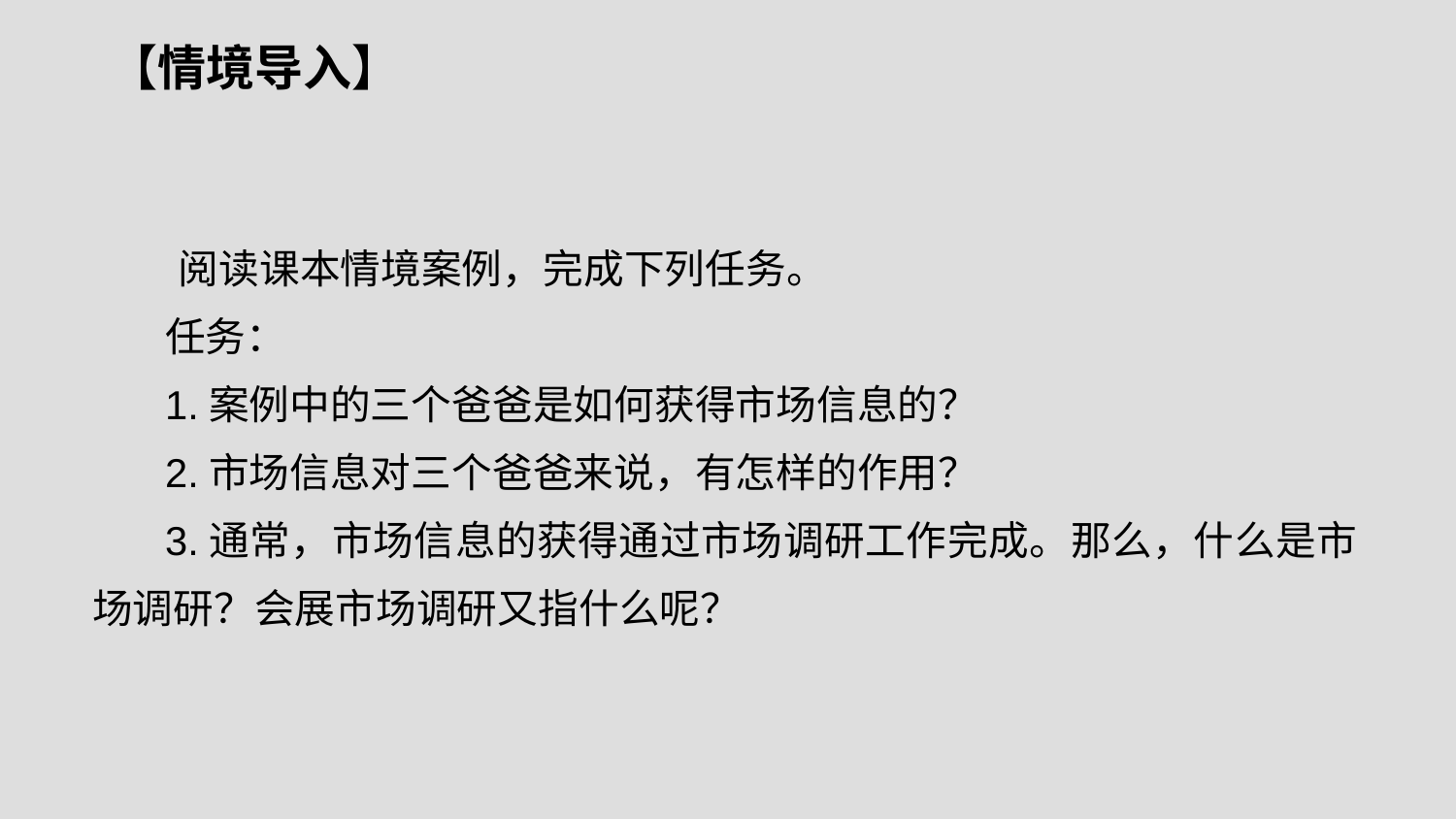

# 【情境导入】
阅读课本情境案例，完成下列任务。
任务：
1.案例中的三个爸爸是如何获得市场信息的？
2.市场信息对三个爸爸来说，有怎样的作用？
3.通常，市场信息的获得通过市场调研工作完成。那么，什么是市场调研？会展市场调研又指什么呢？